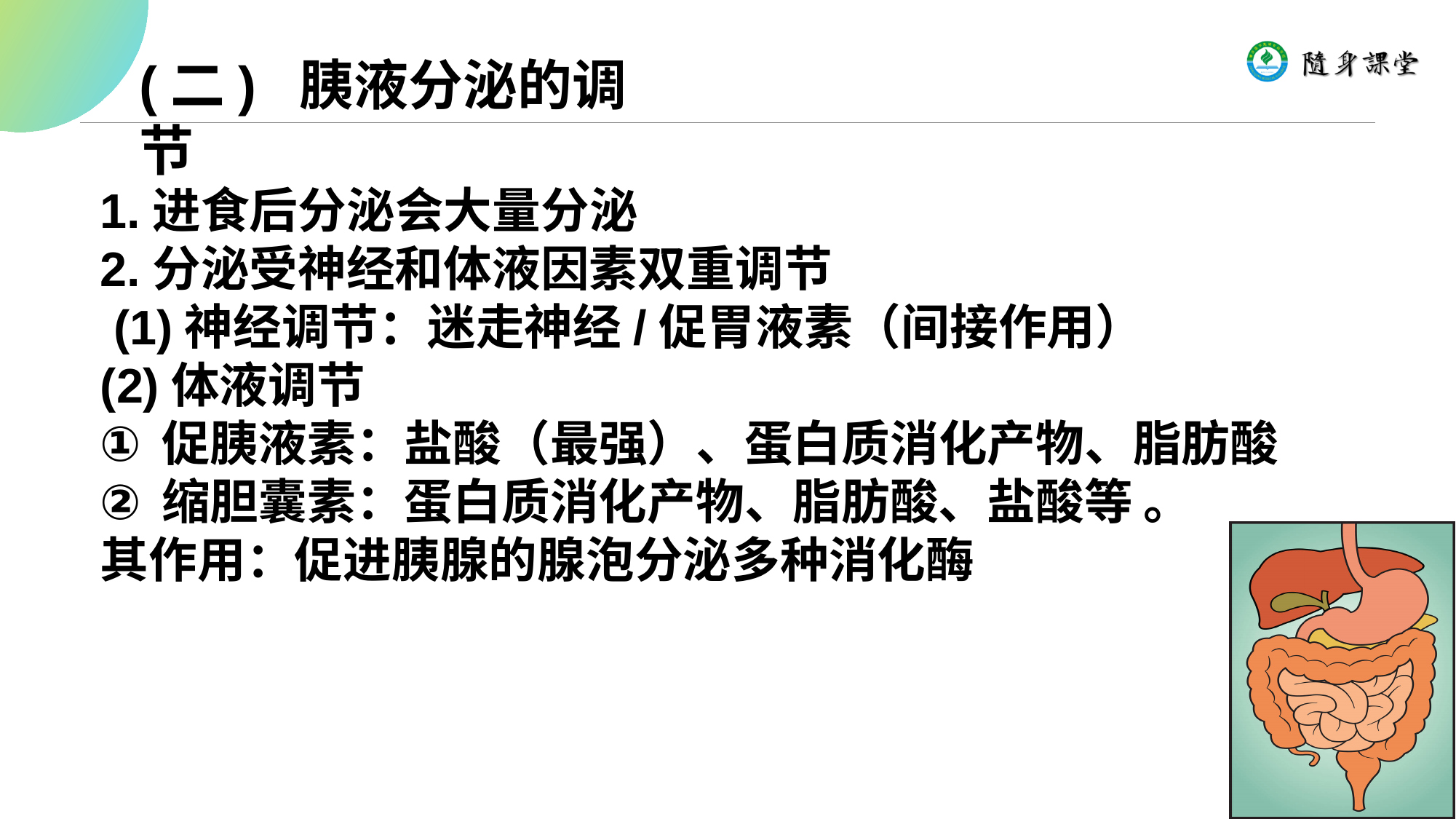

(二)  胰液分泌的调节
1.进食后分泌会大量分泌
2.分泌受神经和体液因素双重调节
 (1)神经调节：迷走神经/促胃液素（间接作用）
(2)体液调节
促胰液素：盐酸（最强）、蛋白质消化产物、脂肪酸
缩胆囊素：蛋白质消化产物、脂肪酸、盐酸等 。
其作用：促进胰腺的腺泡分泌多种消化酶

32